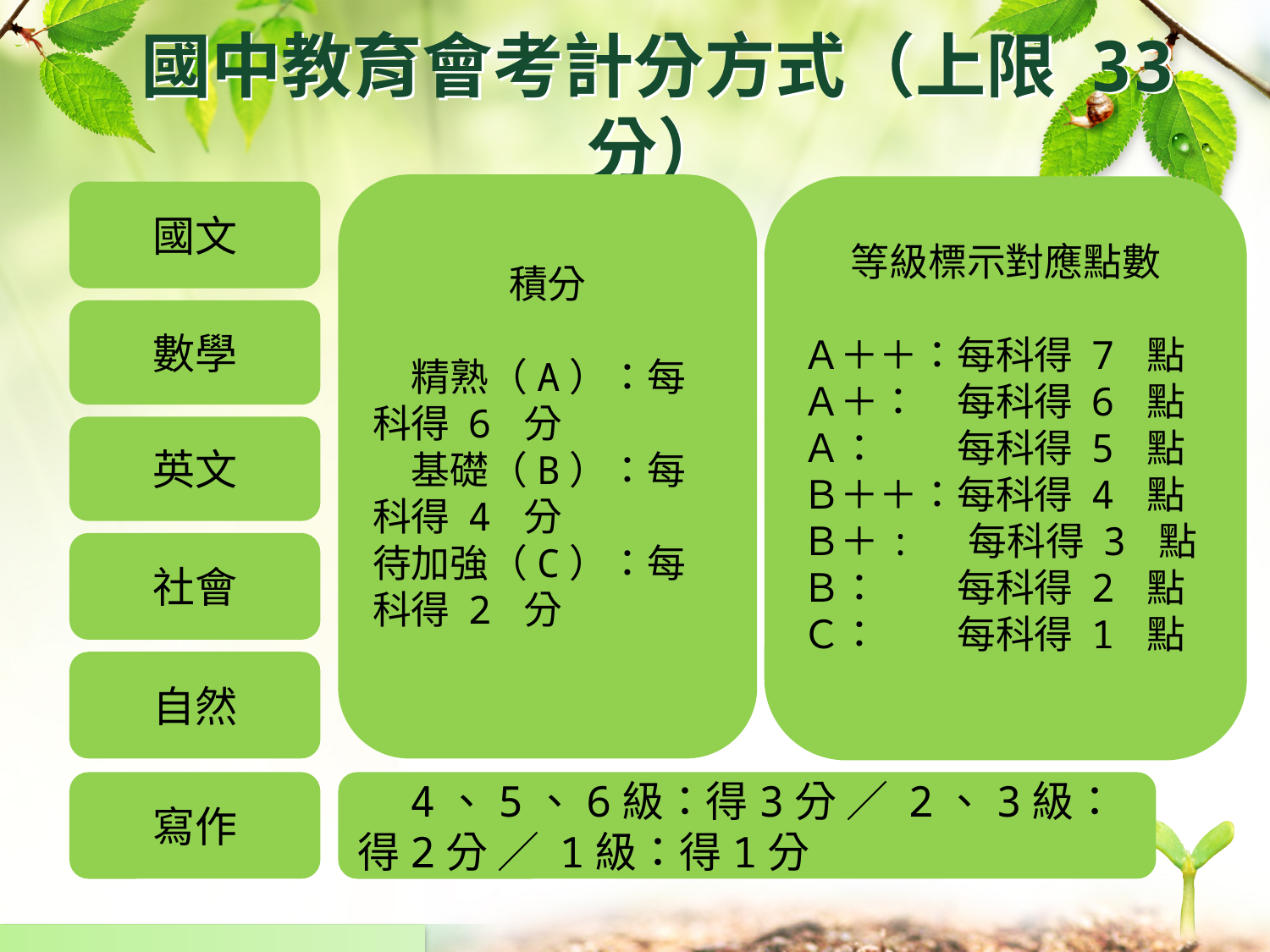

# 國中教育會考計分方式（上限 33 分）
積分

　精熟（A）：每科得 6 分
　基礎（B）：每科得 4 分
待加強（C）：每科得 2 分

等級標示對應點數

Ａ＋＋：每科得 7 點
Ａ＋：　每科得 6 點
Ａ：　　每科得 5 點
Ｂ＋＋：每科得 4 點
Ｂ＋:　 每科得 3 點
Ｂ：　　每科得 2 點
Ｃ：　　每科得 1 點

國文

數學
英文
社會
自然
寫作
　4、5、6級：得3分 ／ 2、3級：得2分 ／ 1級：得1分